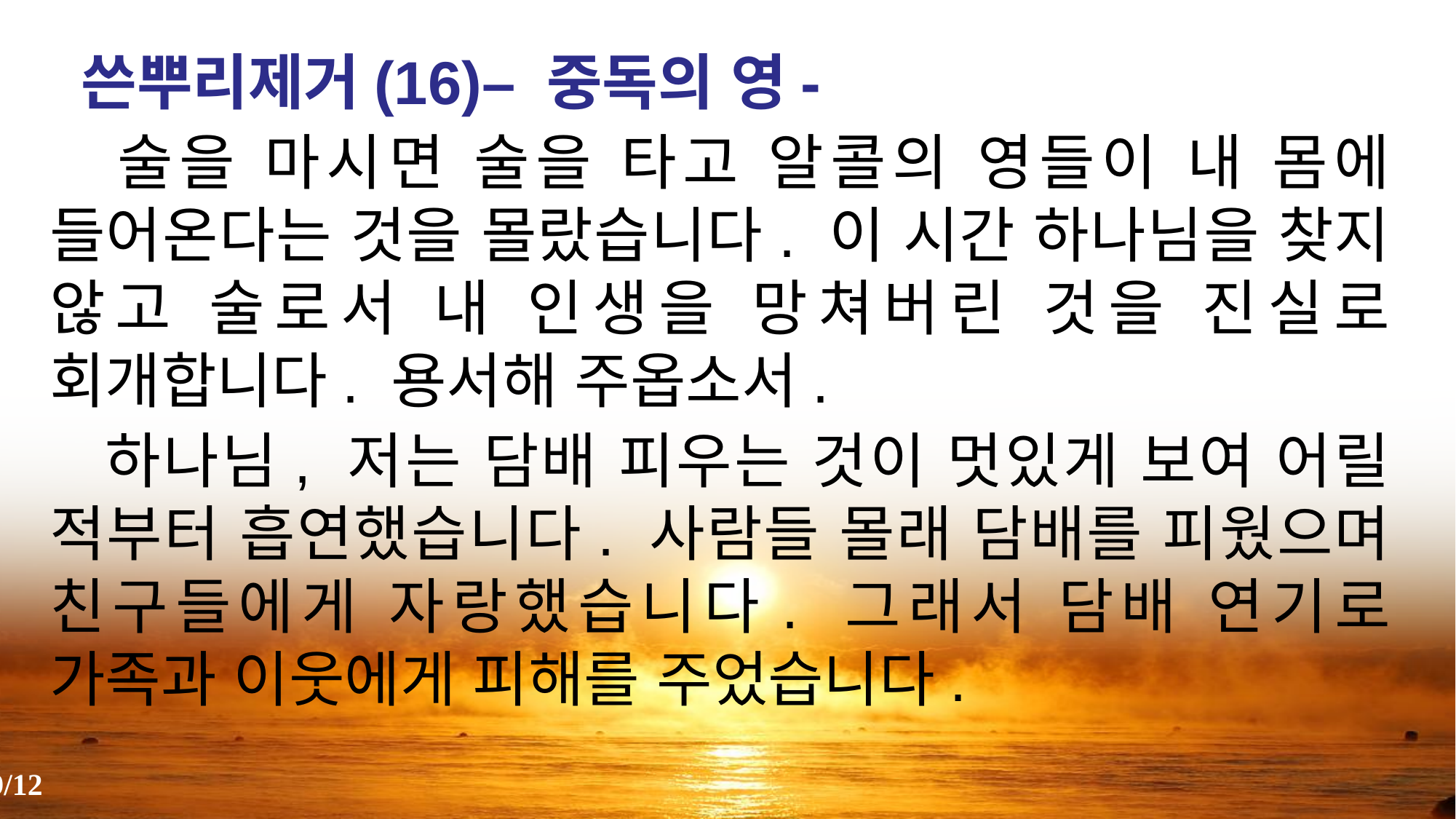

쓴뿌리제거(16)– 중독의 영-
  술을 마시면 술을 타고 알콜의 영들이 내 몸에 들어온다는 것을 몰랐습니다. 이 시간 하나님을 찾지 않고 술로서 내 인생을 망쳐버린 것을 진실로 회개합니다. 용서해 주옵소서.
  하나님, 저는 담배 피우는 것이 멋있게 보여 어릴 적부터 흡연했습니다. 사람들 몰래 담배를 피웠으며 친구들에게 자랑했습니다. 그래서 담배 연기로 가족과 이웃에게 피해를 주었습니다.